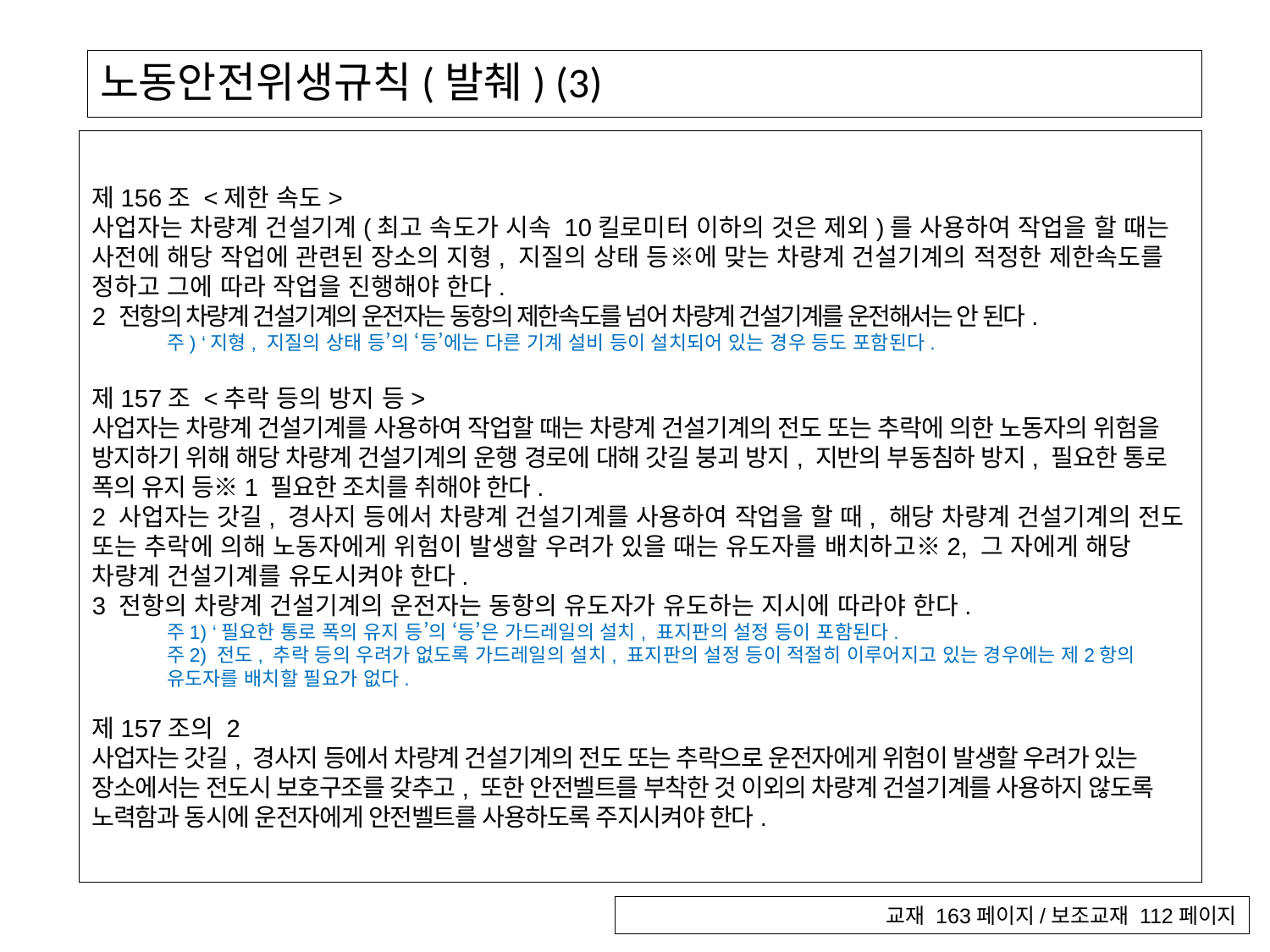

# 노동안전위생규칙(발췌) (3)
제156조 <제한 속도>
사업자는 차량계 건설기계(최고 속도가 시속 10킬로미터 이하의 것은 제외)를 사용하여 작업을 할 때는 사전에 해당 작업에 관련된 장소의 지형, 지질의 상태 등※에 맞는 차량계 건설기계의 적정한 제한속도를 정하고 그에 따라 작업을 진행해야 한다.
2 전항의 차량계 건설기계의 운전자는 동항의 제한속도를 넘어 차량계 건설기계를 운전해서는 안 된다.
주) ‘지형, 지질의 상태 등’의 ‘등’에는 다른 기계 설비 등이 설치되어 있는 경우 등도 포함된다.

제157조 <추락 등의 방지 등>
사업자는 차량계 건설기계를 사용하여 작업할 때는 차량계 건설기계의 전도 또는 추락에 의한 노동자의 위험을 방지하기 위해 해당 차량계 건설기계의 운행 경로에 대해 갓길 붕괴 방지, 지반의 부동침하 방지, 필요한 통로 폭의 유지 등※1 필요한 조치를 취해야 한다.
2 사업자는 갓길, 경사지 등에서 차량계 건설기계를 사용하여 작업을 할 때, 해당 차량계 건설기계의 전도 또는 추락에 의해 노동자에게 위험이 발생할 우려가 있을 때는 유도자를 배치하고※2, 그 자에게 해당 차량계 건설기계를 유도시켜야 한다.
3 전항의 차량계 건설기계의 운전자는 동항의 유도자가 유도하는 지시에 따라야 한다.
주1) ‘필요한 통로 폭의 유지 등’의 ‘등’은 가드레일의 설치, 표지판의 설정 등이 포함된다.
주2) 전도, 추락 등의 우려가 없도록 가드레일의 설치, 표지판의 설정 등이 적절히 이루어지고 있는 경우에는 제2항의 유도자를 배치할 필요가 없다.

제157조의 2
사업자는 갓길, 경사지 등에서 차량계 건설기계의 전도 또는 추락으로 운전자에게 위험이 발생할 우려가 있는 장소에서는 전도시 보호구조를 갖추고, 또한 안전벨트를 부착한 것 이외의 차량계 건설기계를 사용하지 않도록 노력함과 동시에 운전자에게 안전벨트를 사용하도록 주지시켜야 한다.
교재 163페이지/보조교재 112페이지